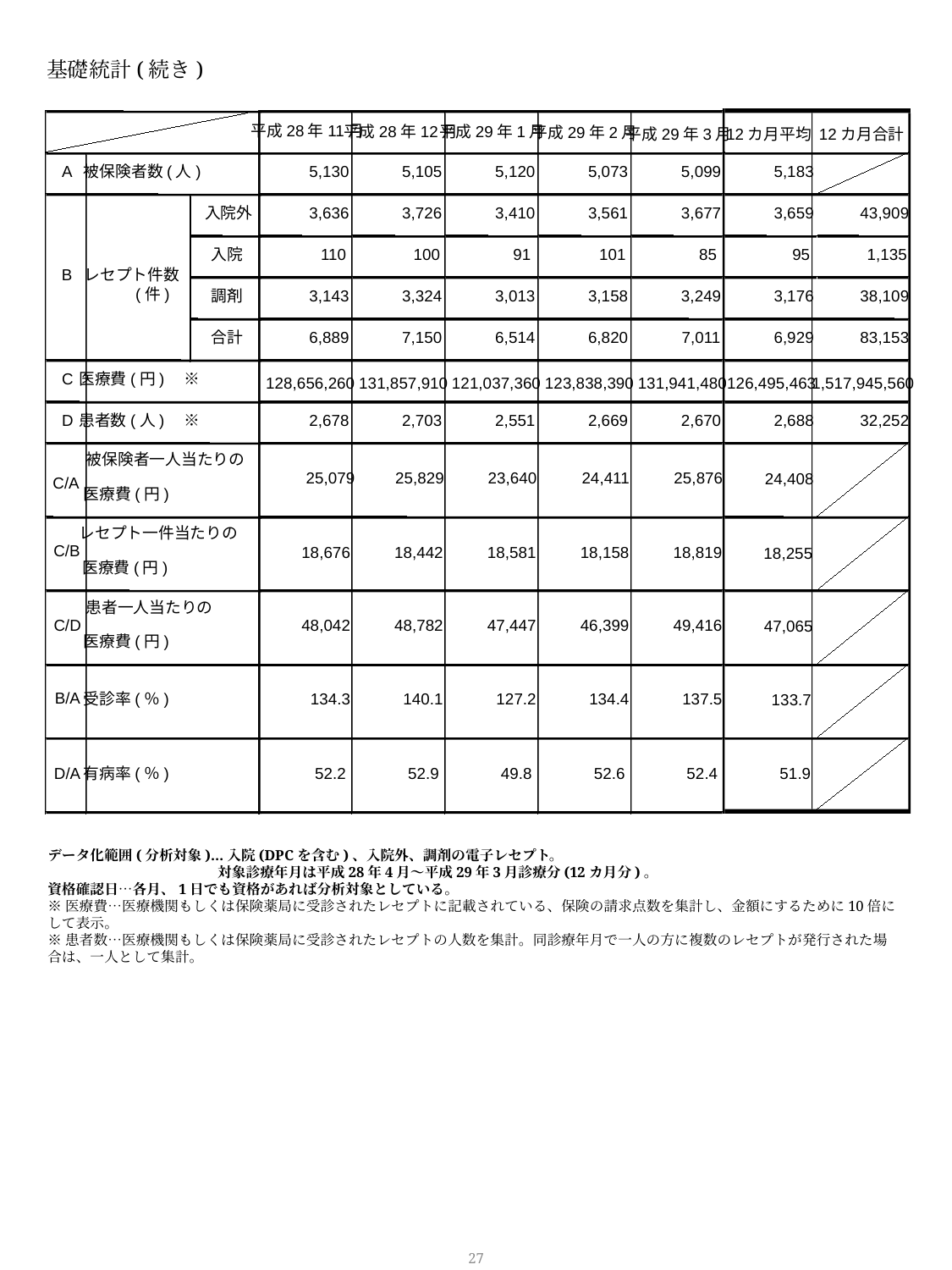

基礎統計(続き)

平成28年11月
平成28年12月
平成29年1月
平成29年2月
平成29年3月
12カ月平均
12カ月合計

5,130
5,105
5,120
5,073
5,099
5,183

3,636
3,726
3,410
3,561
3,677
3,659
43,909

110
100
91
101
85
95
1,135

3,143
3,324
3,013
3,158
3,249
3,176
38,109

6,889
7,150
6,514
6,820
7,011
6,929
83,153

128,656,260
131,857,910
121,037,360
123,838,390
131,941,480
126,495,463
1,517,945,560

2,678
2,703
2,551
2,669
2,670
2,688
32,252

25,079
25,829
23,640
24,411
25,876
24,408

18,676
18,442
18,581
18,158
18,819
18,255

48,042
48,782
47,447
46,399
49,416
47,065

134.3
140.1
127.2
134.4
137.5
133.7

52.2
52.9
49.8
52.6
52.4
51.9

A
被保険者数(人)

入院外

入院
B
レセプト件数
　　　(件)

調剤

合計

C
医療費(円)　※

D
患者数(人)　※

被保険者一人当たりの
C/A
医療費(円)

レセプト一件当たりの
C/B
医療費(円)

患者一人当たりの
C/D
医療費(円)

B/A
受診率(％)

有病率(％)
D/A

データ化範囲(分析対象)…入院(DPCを含む)、入院外、調剤の電子レセプト。
　　　　　　　　　　　　対象診療年月は平成28年4月～平成29年3月診療分(12カ月分)。
資格確認日…各月、1日でも資格があれば分析対象としている。
※医療費…医療機関もしくは保険薬局に受診されたレセプトに記載されている、保険の請求点数を集計し、金額にするために10倍にして表示。
※患者数…医療機関もしくは保険薬局に受診されたレセプトの人数を集計。同診療年月で一人の方に複数のレセプトが発行された場合は、一人として集計。
27